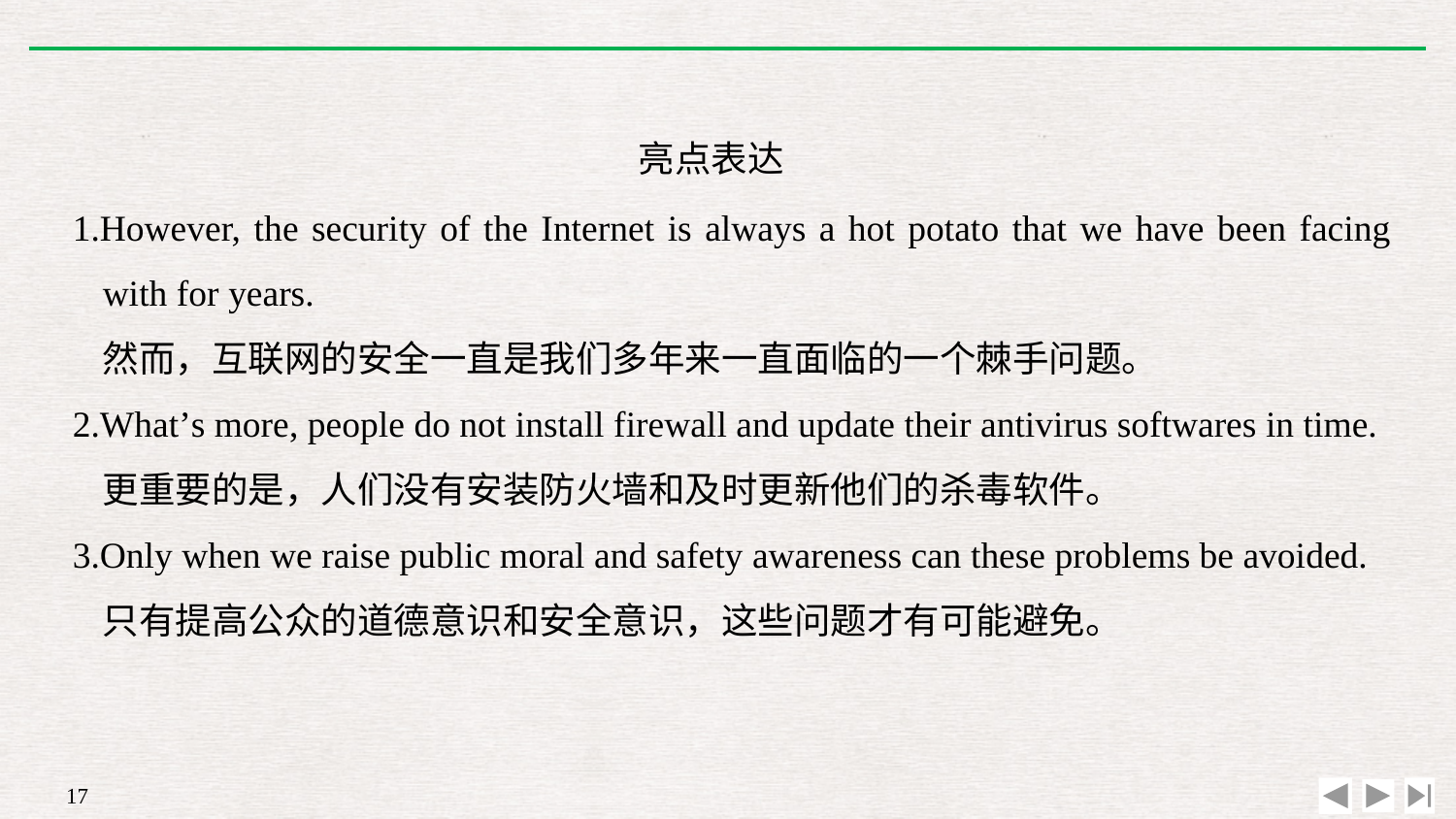

亮点表达
1.However, the security of the Internet is always a hot potato that we have been facing with for years.
	然而，互联网的安全一直是我们多年来一直面临的一个棘手问题。
2.What’s more, people do not install firewall and update their antivirus softwares in time.
	更重要的是，人们没有安装防火墙和及时更新他们的杀毒软件。
3.Only when we raise public moral and safety awareness can these problems be avoided.
	只有提高公众的道德意识和安全意识，这些问题才有可能避免。